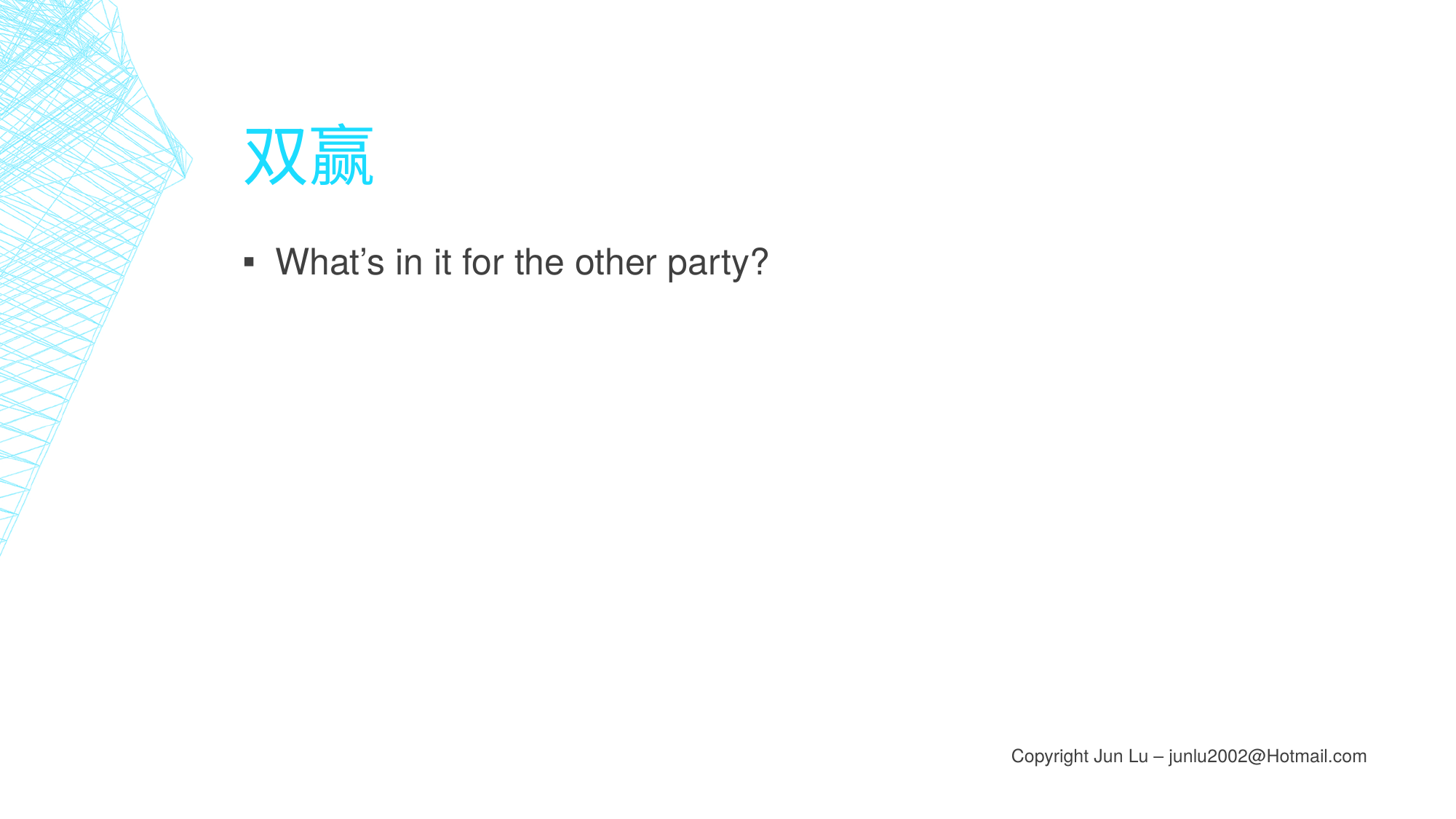

# 双赢
What’s in it for the other party?
Copyright Jun Lu – junlu2002@Hotmail.com